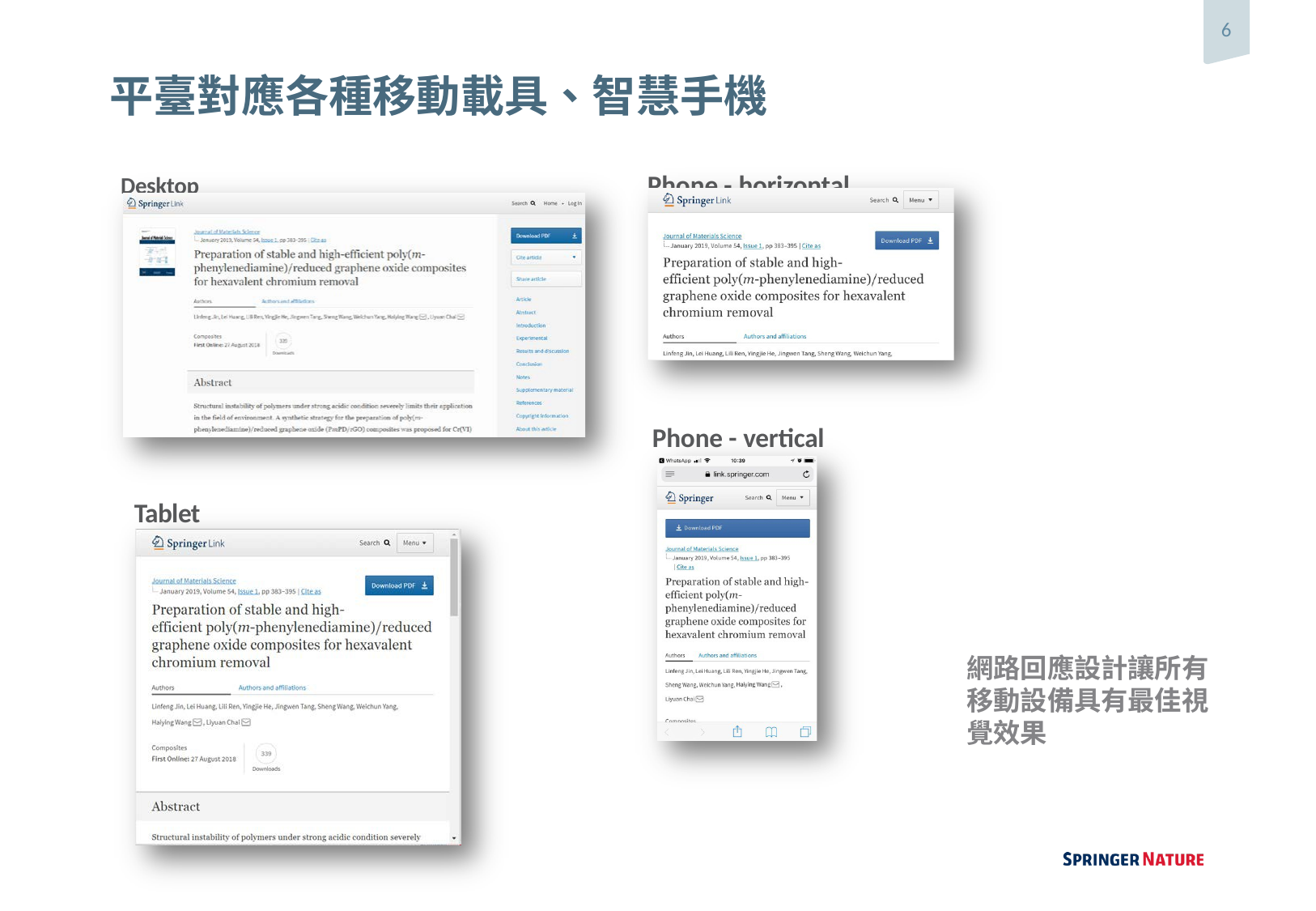

6
# 平臺對應各種移動載具、智慧手機
Desktop	Phone - horizontal

Phone - vertical

Tablet

網路回應設計讓所有移動設備具有最佳視覺效果